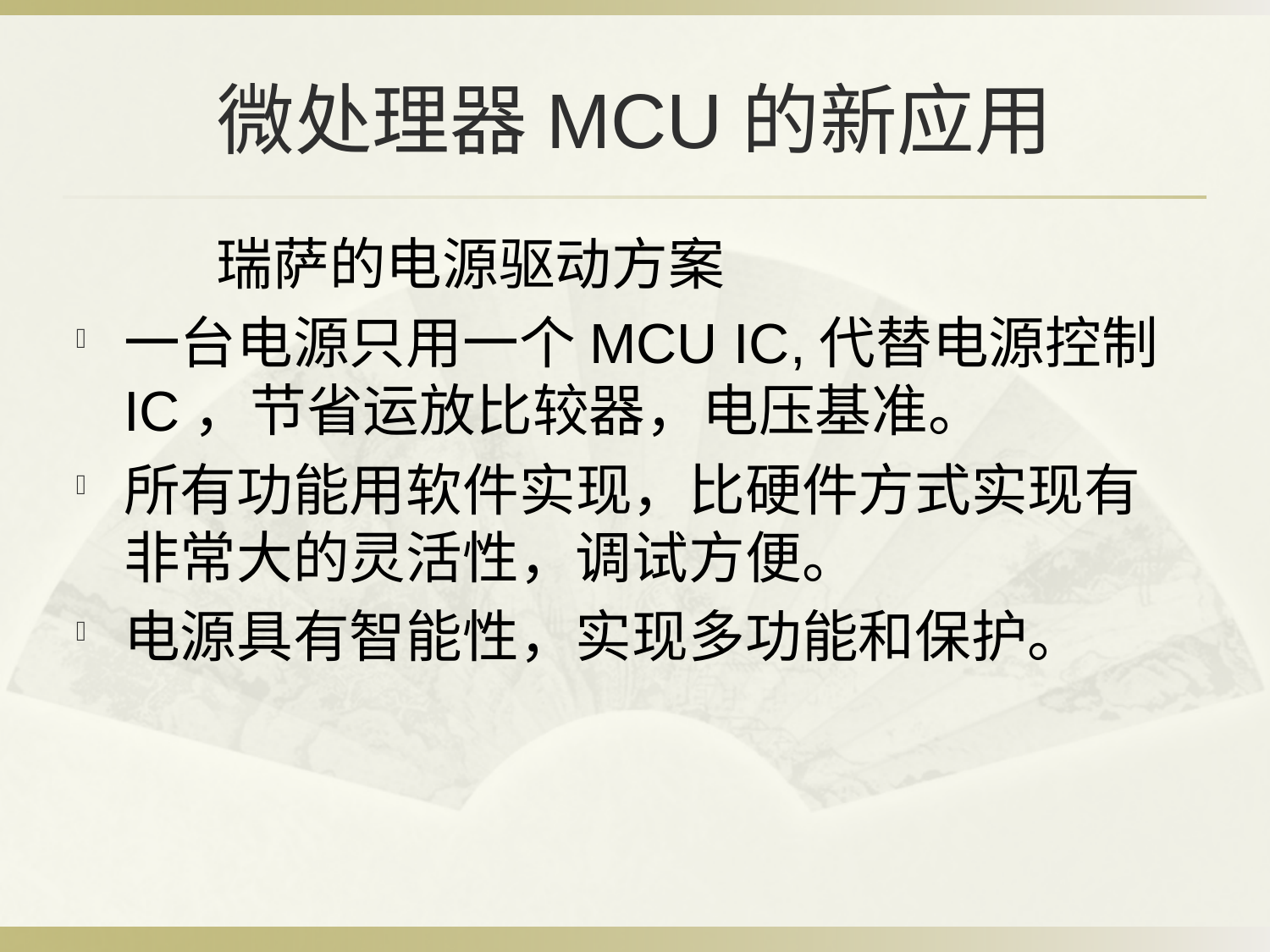

# 微处理器MCU的新应用
          瑞萨的电源驱动方案
一台电源只用一个MCU IC,代替电源控制IC，节省运放比较器，电压基准。
所有功能用软件实现，比硬件方式实现有非常大的灵活性，调试方便。
电源具有智能性，实现多功能和保护。